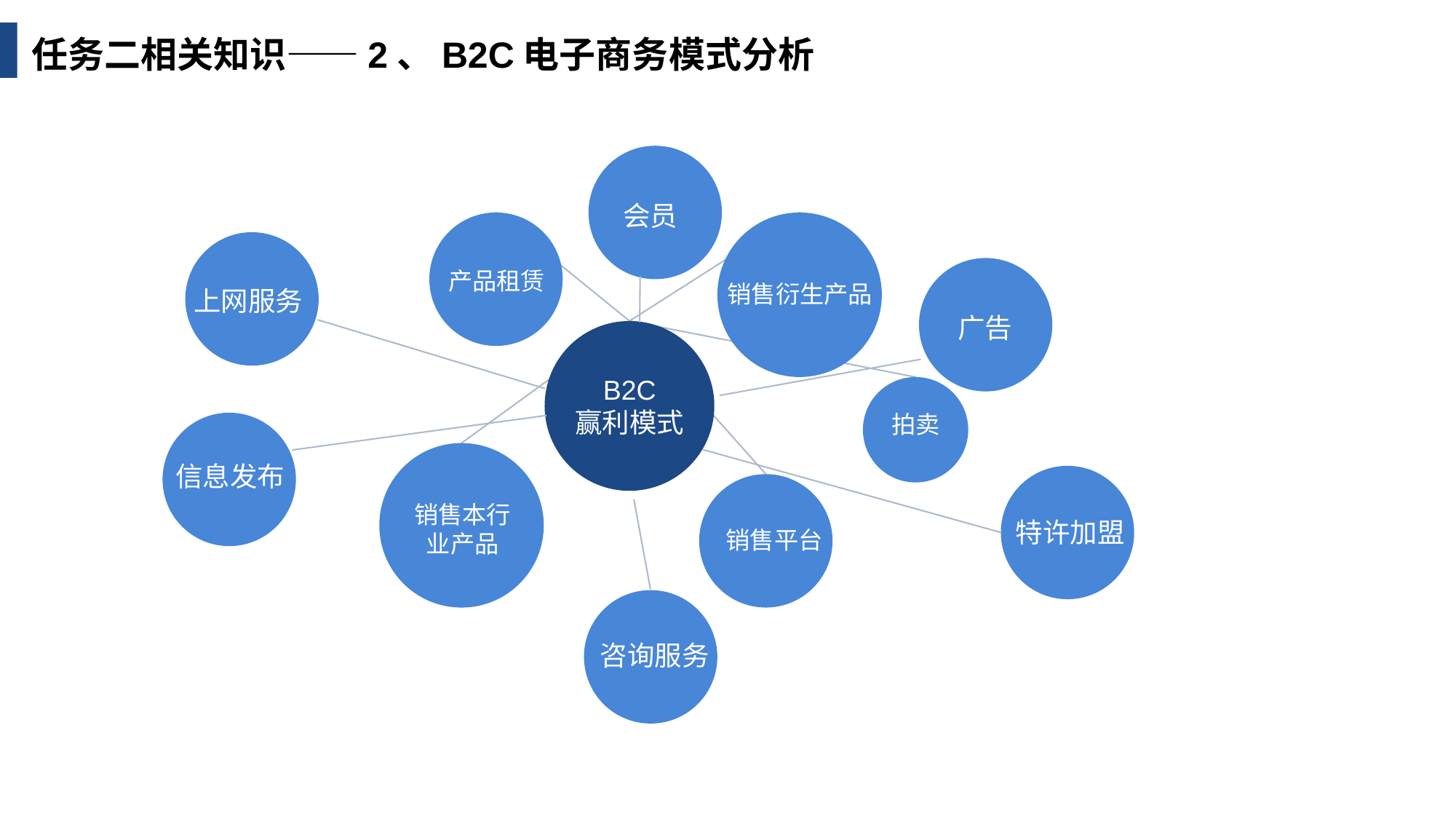

任务二相关知识——2、B2C电子商务模式分析

会员

产品租赁
上网服务
销售衍生产品
广告
B2C
赢利模式

拍卖

信息发布

销售本行业产品
特许加盟
销售平台

咨询服务